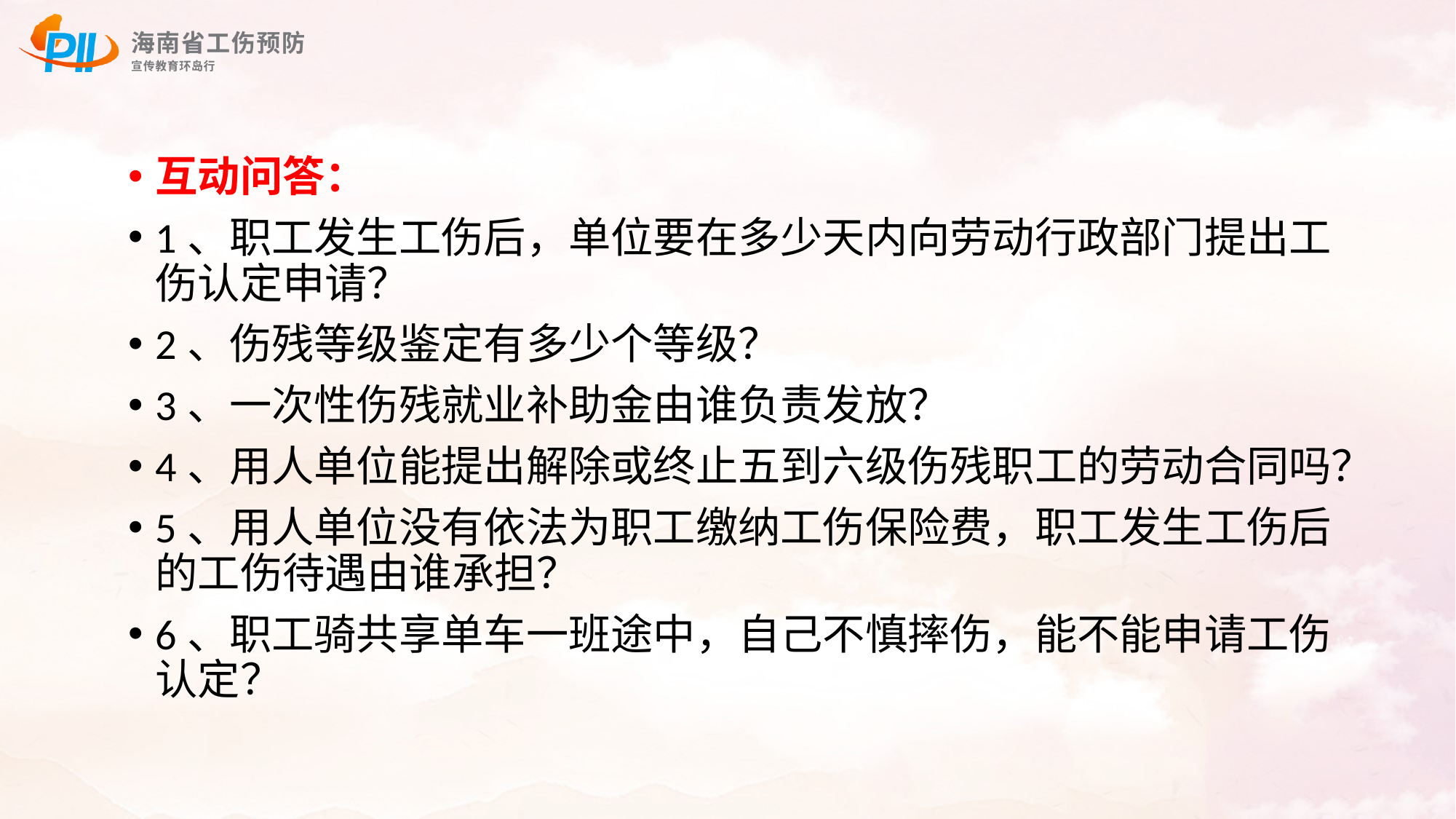

#
互动问答：
1、职工发生工伤后，单位要在多少天内向劳动行政部门提出工伤认定申请？
2、伤残等级鉴定有多少个等级？
3、一次性伤残就业补助金由谁负责发放？
4、用人单位能提出解除或终止五到六级伤残职工的劳动合同吗？
5、用人单位没有依法为职工缴纳工伤保险费，职工发生工伤后的工伤待遇由谁承担？
6、职工骑共享单车一班途中，自己不慎摔伤，能不能申请工伤认定？